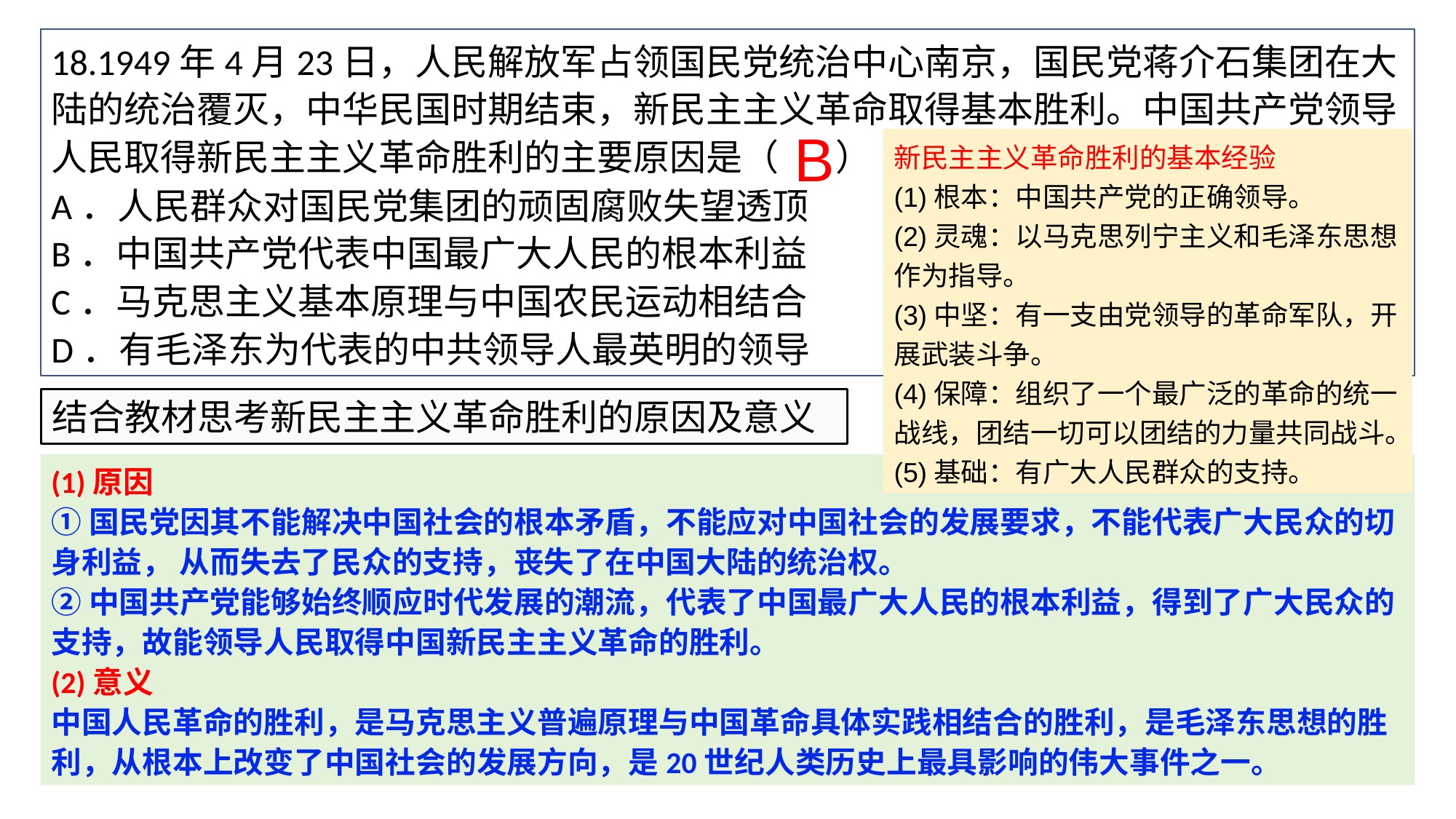

18.1949年4月23日，人民解放军占领国民党统治中心南京，国民党蒋介石集团在大陆的统治覆灭，中华民国时期结束，新民主主义革命取得基本胜利。中国共产党领导人民取得新民主主义革命胜利的主要原因是（       ）
A．人民群众对国民党集团的顽固腐败失望透顶
B．中国共产党代表中国最广大人民的根本利益
C．马克思主义基本原理与中国农民运动相结合
D．有毛泽东为代表的中共领导人最英明的领导
B
新民主主义革命胜利的基本经验
(1)根本：中国共产党的正确领导。
(2)灵魂：以马克思列宁主义和毛泽东思想作为指导。
(3)中坚：有一支由党领导的革命军队，开展武装斗争。
(4)保障：组织了一个最广泛的革命的统一战线，团结一切可以团结的力量共同战斗。
(5)基础：有广大人民群众的支持。
结合教材思考新民主主义革命胜利的原因及意义
(1)原因
①国民党因其不能解决中国社会的根本矛盾，不能应对中国社会的发展要求，不能代表广大民众的切身利益， 从而失去了民众的支持，丧失了在中国大陆的统治权。
②中国共产党能够始终顺应时代发展的潮流，代表了中国最广大人民的根本利益，得到了广大民众的支持，故能领导人民取得中国新民主主义革命的胜利。
(2)意义
中国人民革命的胜利，是马克思主义普遍原理与中国革命具体实践相结合的胜利，是毛泽东思想的胜利，从根本上改变了中国社会的发展方向，是20世纪人类历史上最具影响的伟大事件之一。